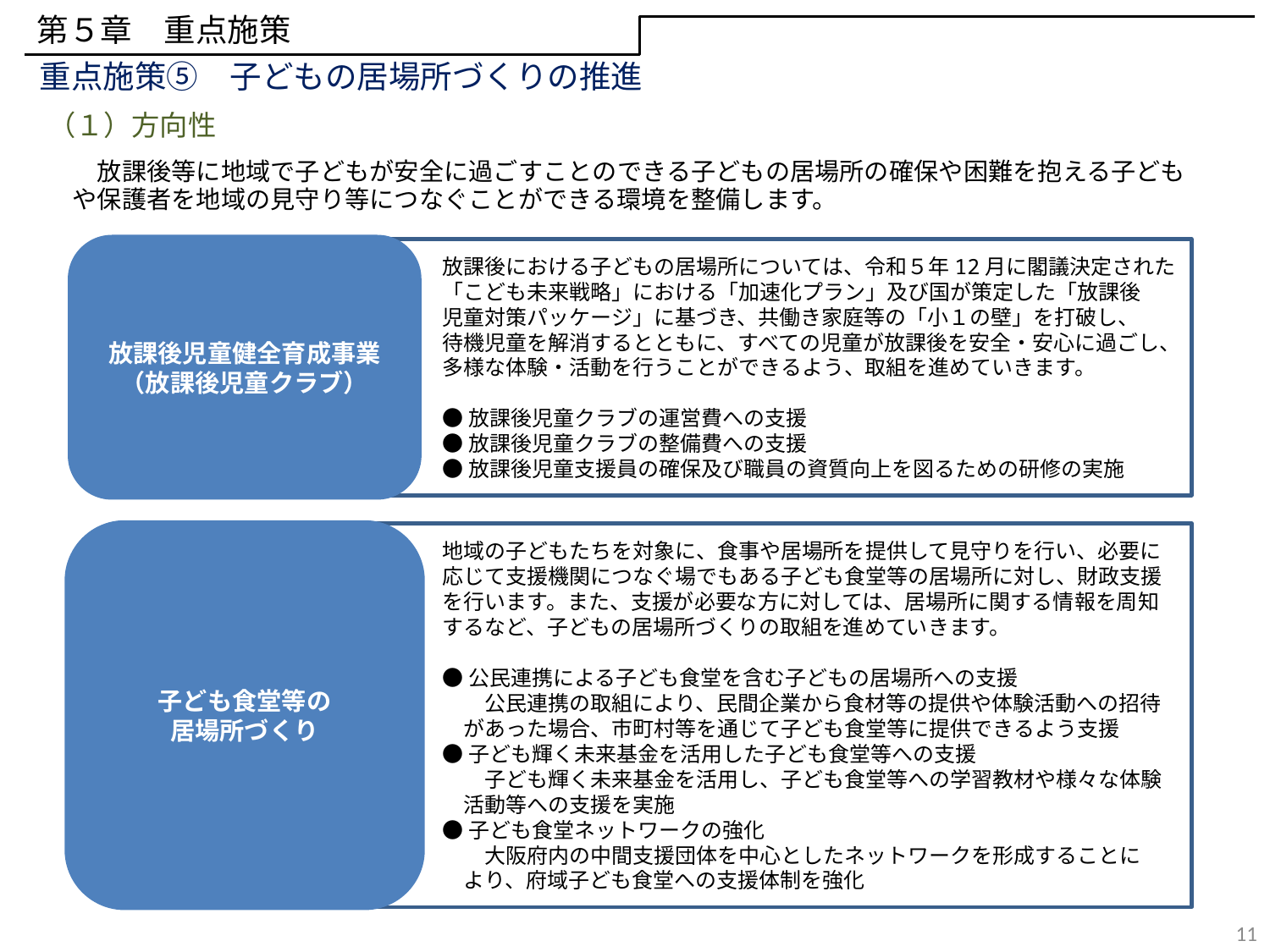

第５章　重点施策

重点施策⑤　子どもの居場所づくりの推進
（１）方向性
　放課後等に地域で子どもが安全に過ごすことのできる子どもの居場所の確保や困難を抱える子どもや保護者を地域の見守り等につなぐことができる環境を整備します。
放課後児童健全育成事業
（放課後児童クラブ）
放課後における子どもの居場所については、令和５年12月に閣議決定された「こども未来戦略」における「加速化プラン」及び国が策定した「放課後
児童対策パッケージ」に基づき、共働き家庭等の「小１の壁」を打破し、
待機児童を解消するとともに、すべての児童が放課後を安全・安心に過ごし、多様な体験・活動を行うことができるよう、取組を進めていきます。

●放課後児童クラブの運営費への支援
●放課後児童クラブの整備費への支援
●放課後児童支援員の確保及び職員の資質向上を図るための研修の実施
子ども食堂等の
居場所づくり

地域の子どもたちを対象に、食事や居場所を提供して見守りを行い、必要に
応じて支援機関につなぐ場でもある子ども食堂等の居場所に対し、財政支援を行います。また、支援が必要な方に対しては、居場所に関する情報を周知するなど、子どもの居場所づくりの取組を進めていきます。

●公民連携による子ども食堂を含む子どもの居場所への支援
　　公民連携の取組により、民間企業から食材等の提供や体験活動への招待
　があった場合、市町村等を通じて子ども食堂等に提供できるよう支援
●子ども輝く未来基金を活用した子ども食堂等への支援
　　子ども輝く未来基金を活用し、子ども食堂等への学習教材や様々な体験
　活動等への支援を実施
●子ども食堂ネットワークの強化
　　大阪府内の中間支援団体を中心としたネットワークを形成することに
　より、府域子ども食堂への支援体制を強化

11